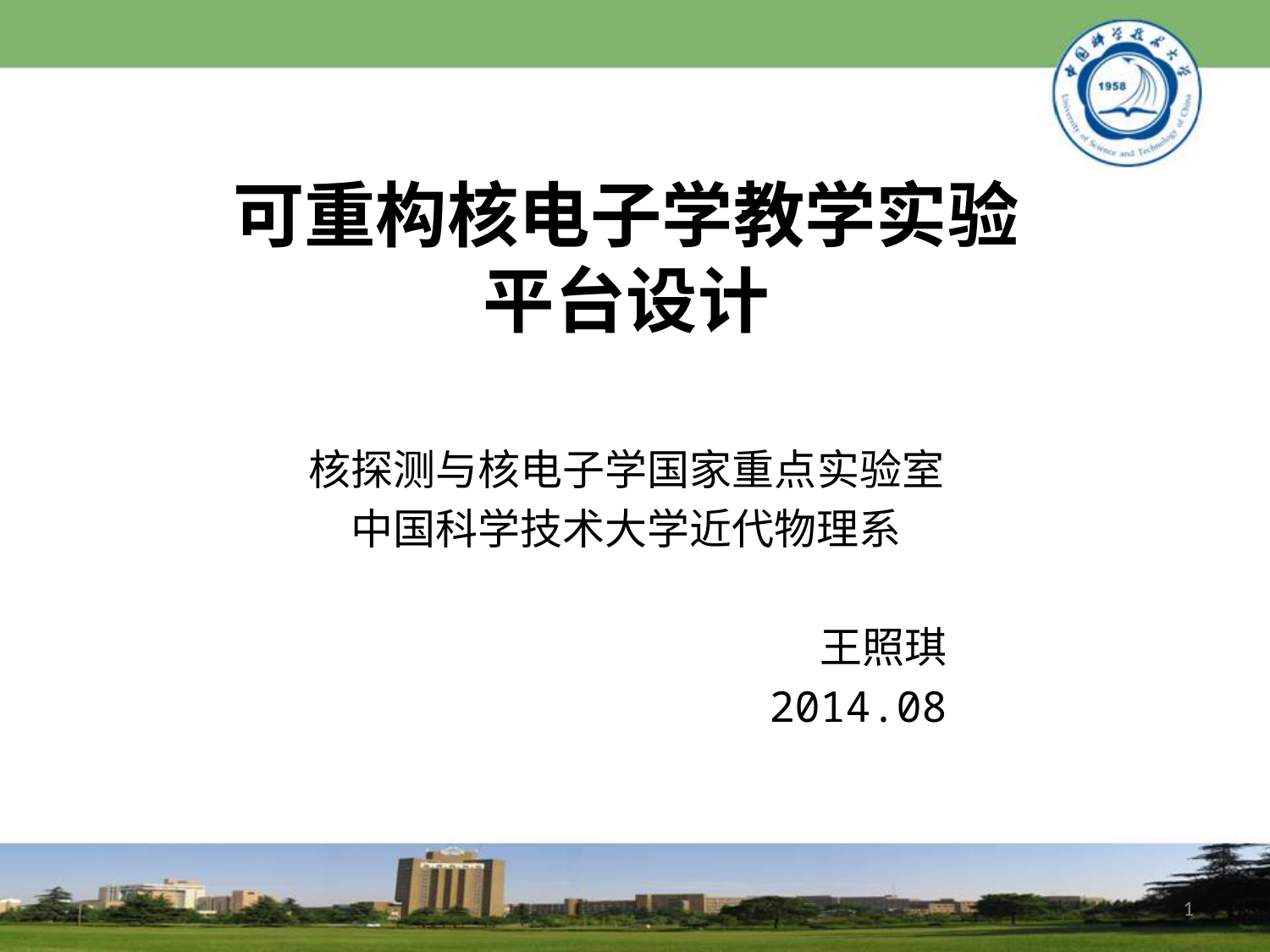

# 可重构核电子学教学实验平台设计
核探测与核电子学国家重点实验室
中国科学技术大学近代物理系

王照琪
2014.08
1